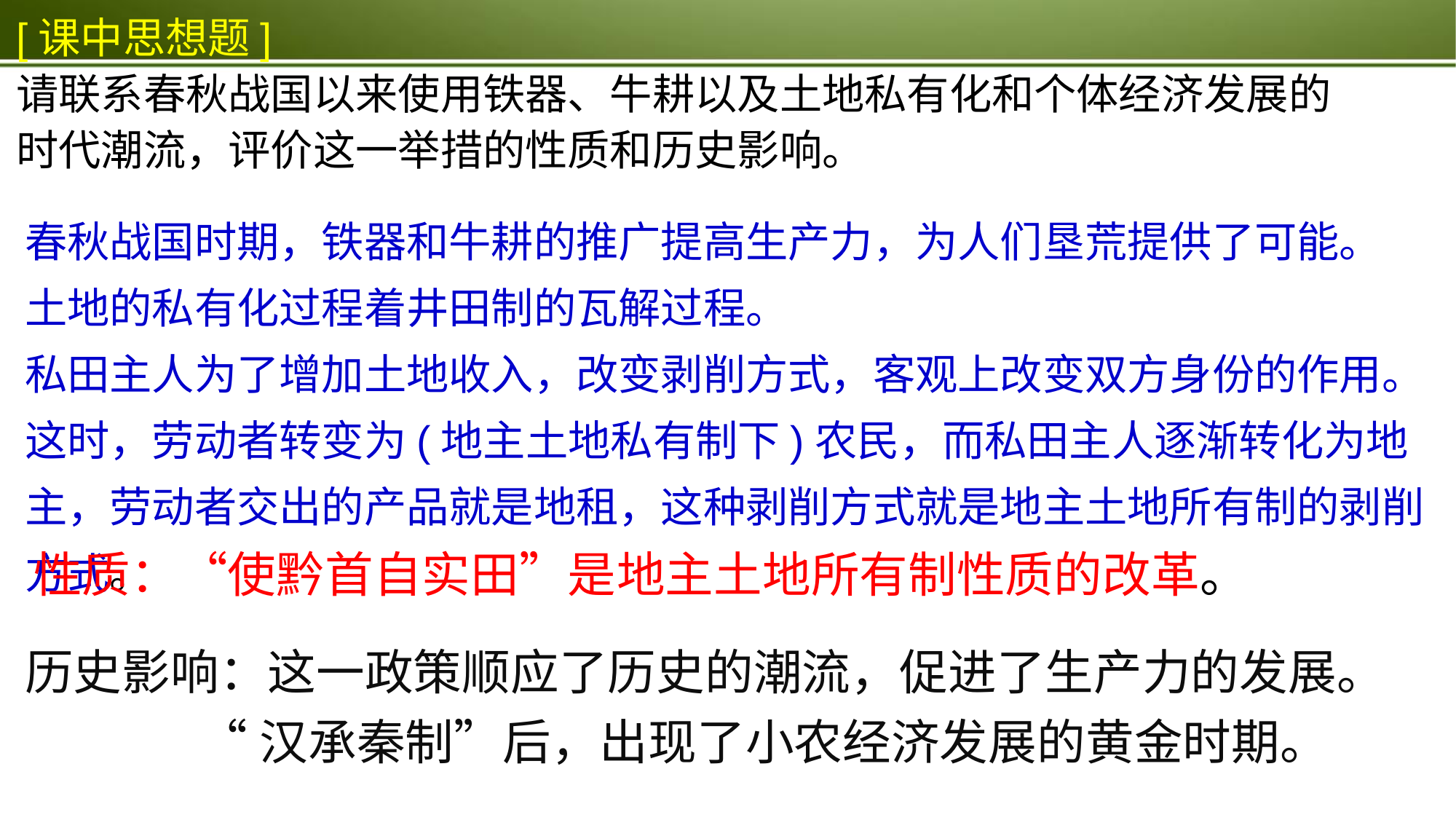

[课中思想题]
请联系春秋战国以来使用铁器、牛耕以及土地私有化和个体经济发展的时代潮流，评价这一举措的性质和历史影响。
春秋战国时期，铁器和牛耕的推广提高生产力，为人们垦荒提供了可能。
土地的私有化过程着井田制的瓦解过程。
私田主人为了增加土地收入，改变剥削方式，客观上改变双方身份的作用。
这时，劳动者转变为(地主土地私有制下)农民，而私田主人逐渐转化为地主，劳动者交出的产品就是地租，这种剥削方式就是地主土地所有制的剥削方式。
性质：“使黔首自实田”是地主土地所有制性质的改革。
历史影响：这一政策顺应了历史的潮流，促进了生产力的发展。
                “汉承秦制”后，出现了小农经济发展的黄金时期。